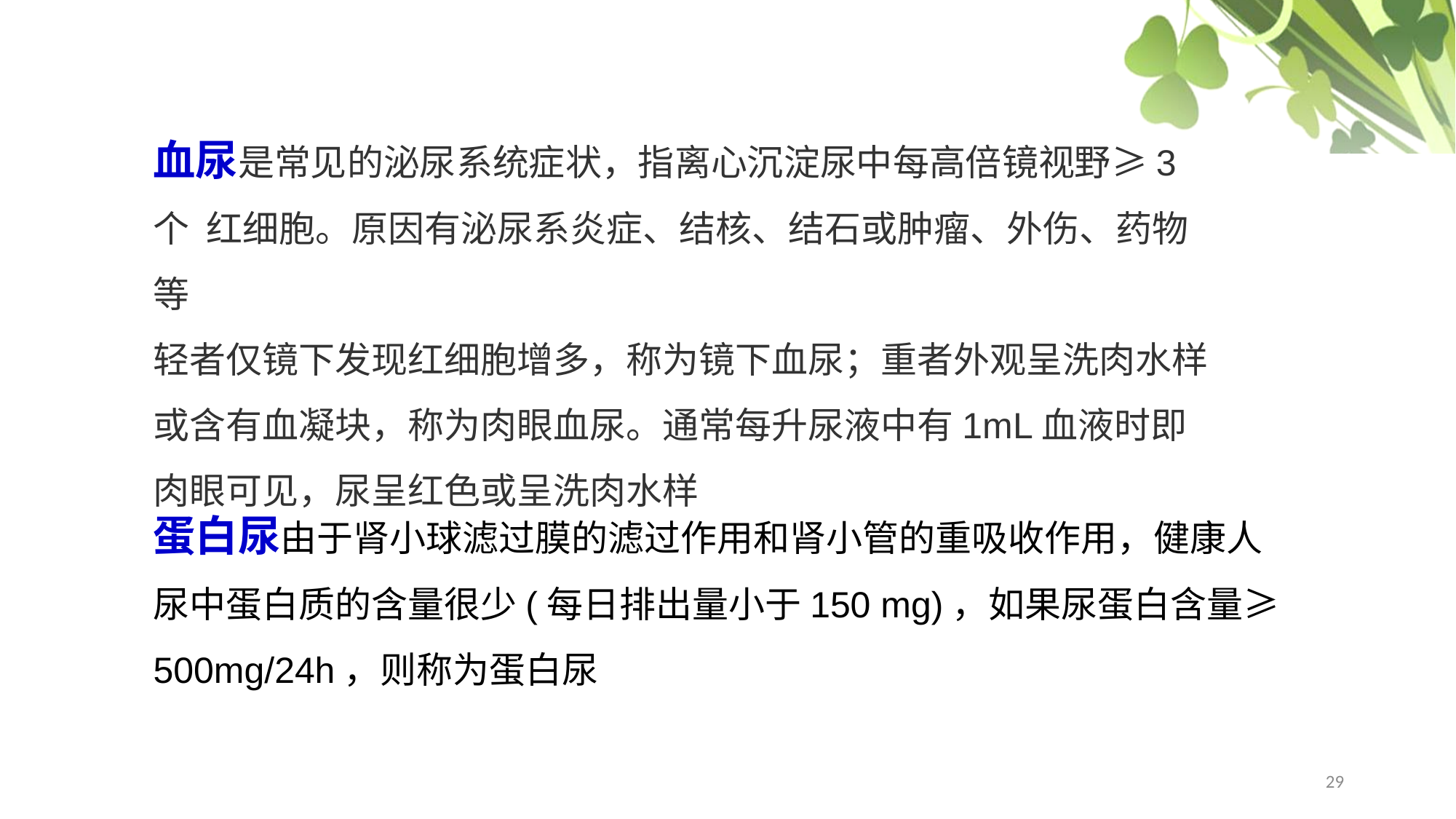

血尿是常见的泌尿系统症状，指离心沉淀尿中每高倍镜视野≥3个  红细胞。原因有泌尿系炎症、结核、结石或肿瘤、外伤、药物等
轻者仅镜下发现红细胞增多，称为镜下血尿；重者外观呈洗肉水样或含有血凝块，称为肉眼血尿。通常每升尿液中有1mL血液时即肉眼可见，尿呈红色或呈洗肉水样
蛋白尿由于肾小球滤过膜的滤过作用和肾小管的重吸收作用，健康人尿中蛋白质的含量很少(每日排出量小于150 mg)，如果尿蛋白含量≥500mg/24h，则称为蛋白尿
29